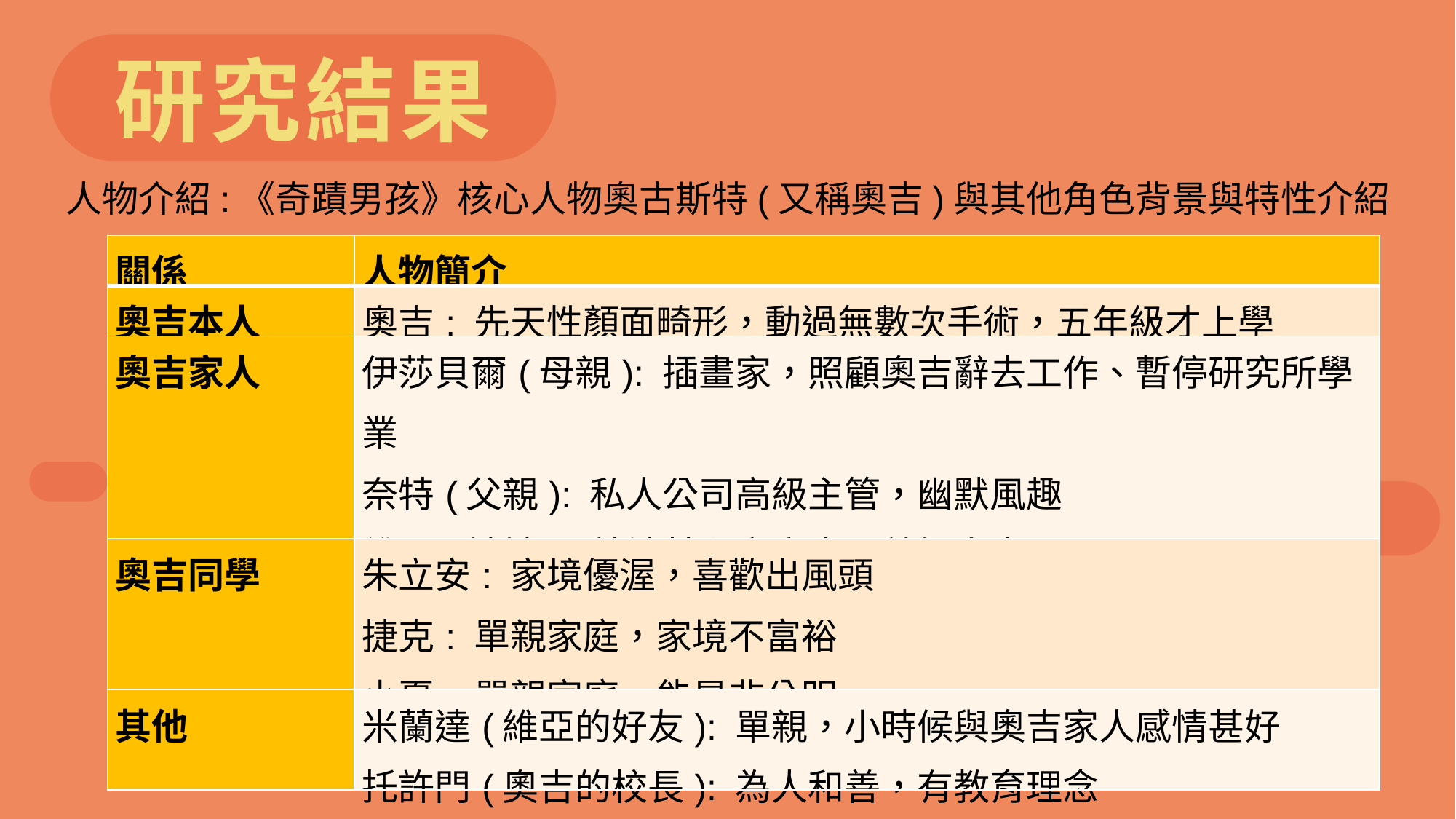

研究結果
人物介紹:《奇蹟男孩》核心人物奧古斯特(又稱奧吉)與其他角色背景與特性介紹
| 關係 | 人物簡介 |
| --- | --- |
| 奧吉本人 | 奧吉: 先天性顏面畸形，動過無數次手術，五年級才上學 |
| 奧吉家人 | 伊莎貝爾(母親): 插畫家，照顧奧吉辭去工作、暫停研究所學業 奈特(父親): 私人公司高級主管，幽默風趣 維亞(姊姊): 就讀某私立高中，善解人意 |
| 奧吉同學 | 朱立安: 家境優渥，喜歡出風頭 捷克: 單親家庭，家境不富裕 小夏: 單親家庭，能是非分明 |
| 其他 | 米蘭達(維亞的好友): 單親，小時候與奧吉家人感情甚好 托許門(奧吉的校長): 為人和善，有教育理念 |